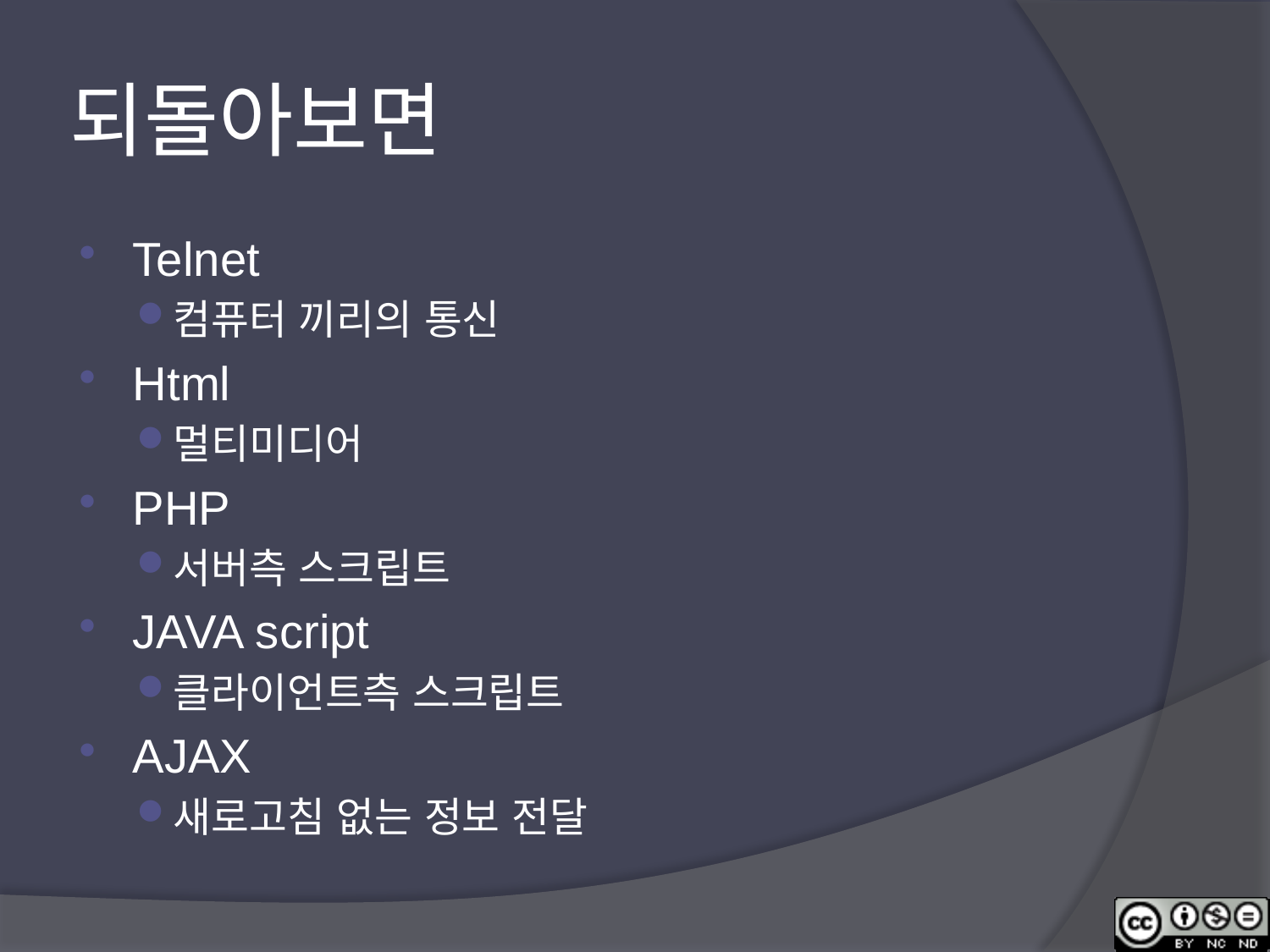

# 되돌아보면
Telnet
컴퓨터 끼리의 통신
Html
멀티미디어
PHP
서버측 스크립트
JAVA script
클라이언트측 스크립트
AJAX
새로고침 없는 정보 전달